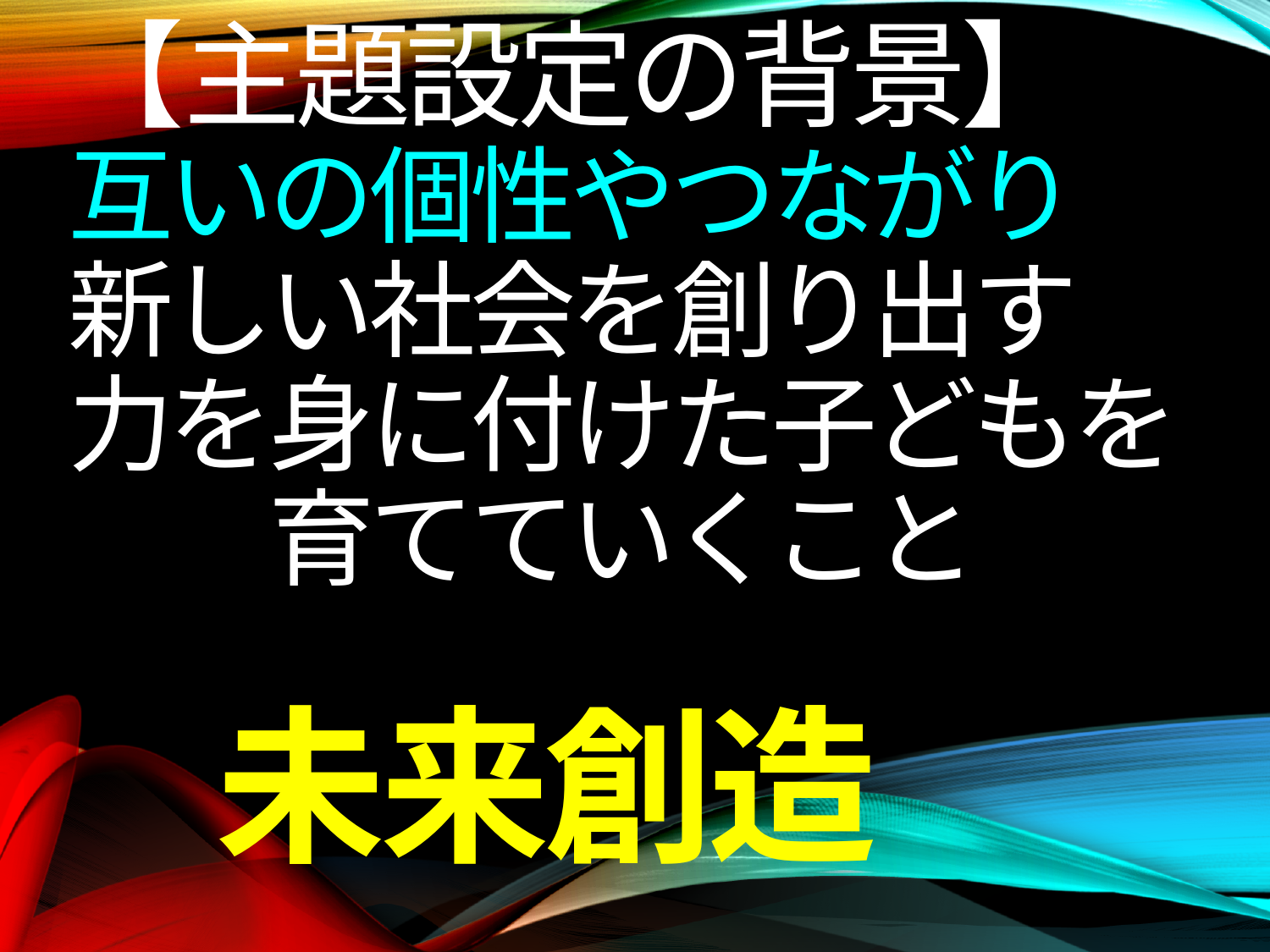

# 【主題設定の背景】 互いの個性やつながり 新しい社会を創り出す　 力を身に付けた子どもを　　育てていくこと 　未来創造